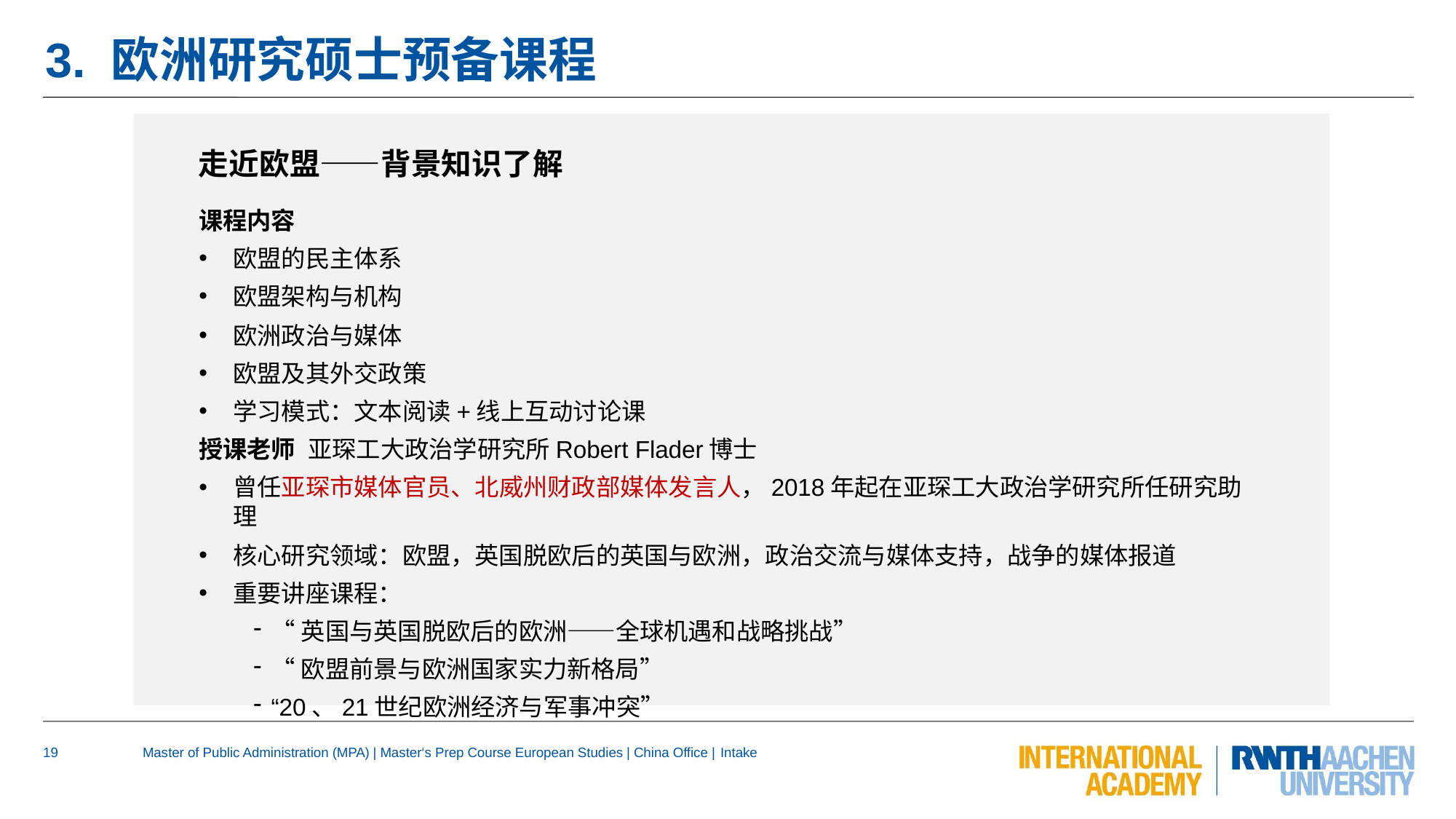

# 3. 欧洲研究硕士预备课程

走近欧盟——背景知识了解
课程内容
欧盟的民主体系
欧盟架构与机构
欧洲政治与媒体
欧盟及其外交政策
学习模式：文本阅读+线上互动讨论课
授课老师 亚琛工大政治学研究所Robert Flader博士
曾任亚琛市媒体官员、北威州财政部媒体发言人，2018年起在亚琛工大政治学研究所任研究助理
核心研究领域：欧盟，英国脱欧后的英国与欧洲，政治交流与媒体支持，战争的媒体报道
重要讲座课程：
“英国与英国脱欧后的欧洲——全球机遇和战略挑战”
“欧盟前景与欧洲国家实力新格局”
“20、21世纪欧洲经济与军事冲突”
19
Master of Public Administration (MPA) | Master‘s Prep Course European Studies | China Office | Intake